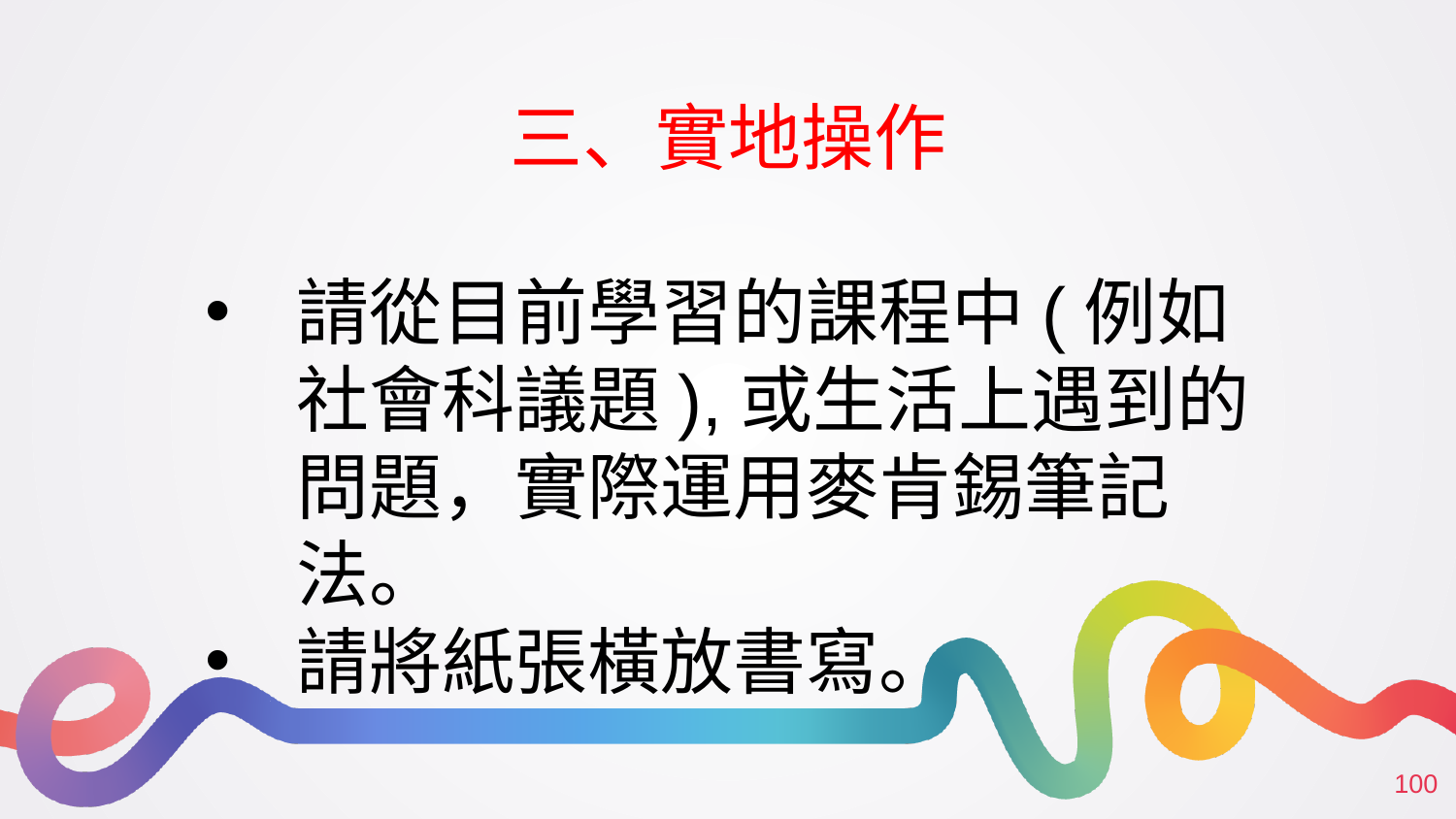

三、實地操作

請從目前學習的課程中(例如社會科議題),或生活上遇到的問題，實際運用麥肯錫筆記法。
請將紙張橫放書寫。

100